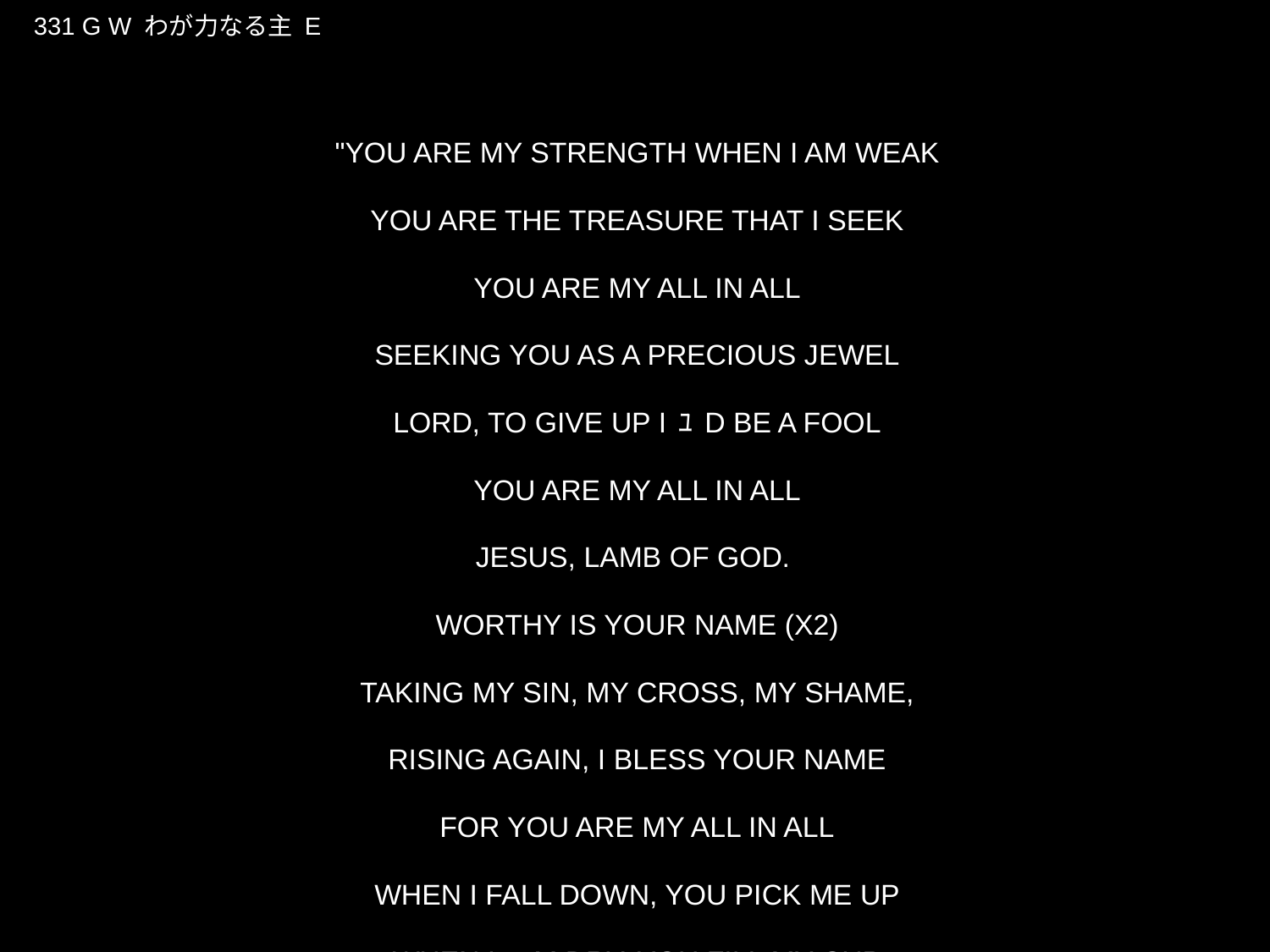

わがちからなるしゅ
★W
331 G W わが力なる主 E
★３
"YOU ARE MY STRENGTH WHEN I AM WEAK
YOU ARE THE TREASURE THAT I SEEK
YOU ARE MY ALL IN ALL
SEEKING YOU AS A PRECIOUS JEWEL
LORD, TO GIVE UP IﾕD BE A FOOL
YOU ARE MY ALL IN ALL
JESUS, LAMB OF GOD.
WORTHY IS YOUR NAME (X2)
TAKING MY SIN, MY CROSS, MY SHAME,
RISING AGAIN, I BLESS YOUR NAME
FOR YOU ARE MY ALL IN ALL
WHEN I FALL DOWN, YOU PICK ME UP
WHEN IﾕM DRY, YOU FILL MY CUP
YOU ARE MY ALL IN ALL  "